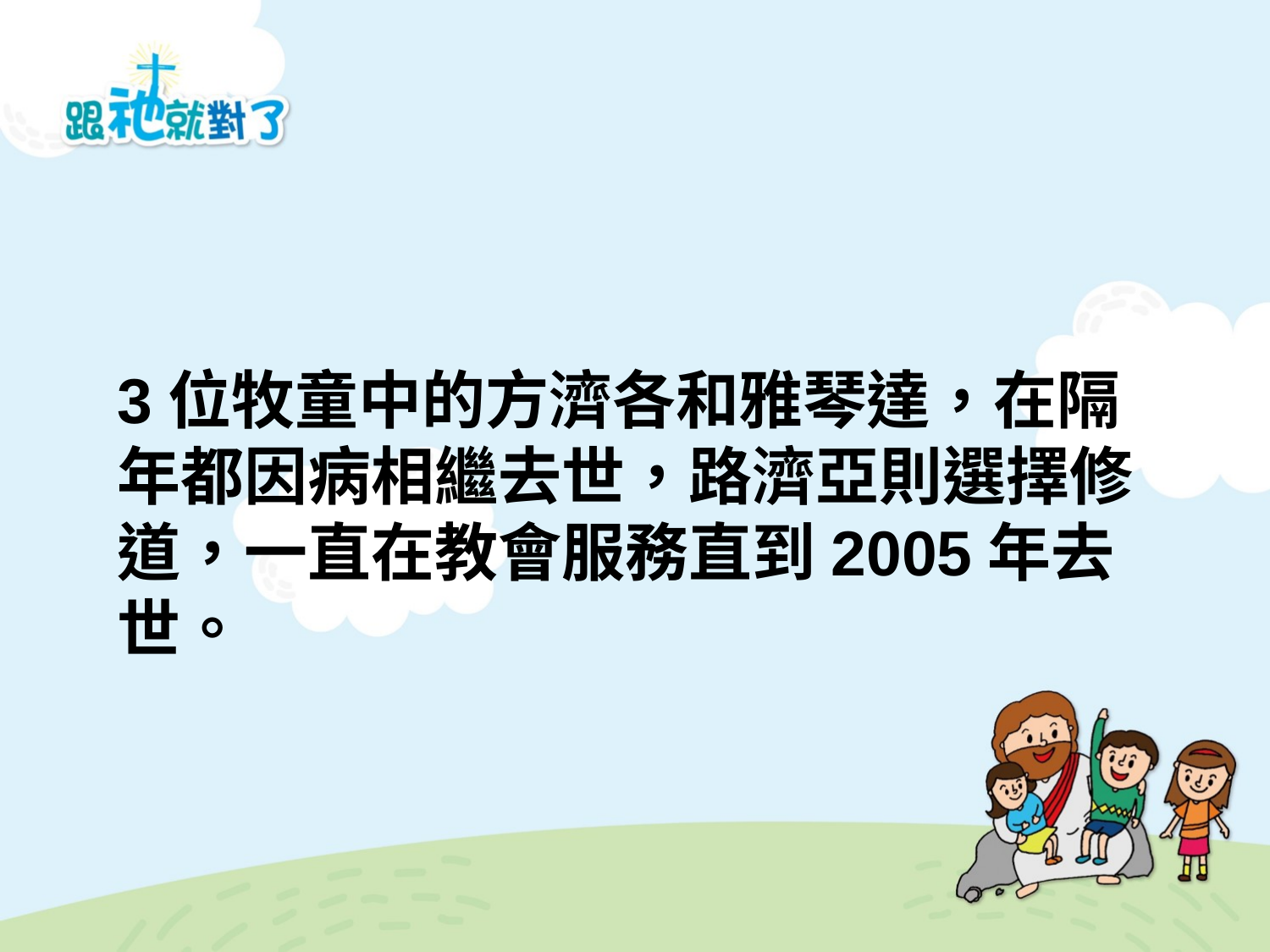

3位牧童中的方濟各和雅琴達，在隔年都因病相繼去世，路濟亞則選擇修道，一直在教會服務直到2005年去世。